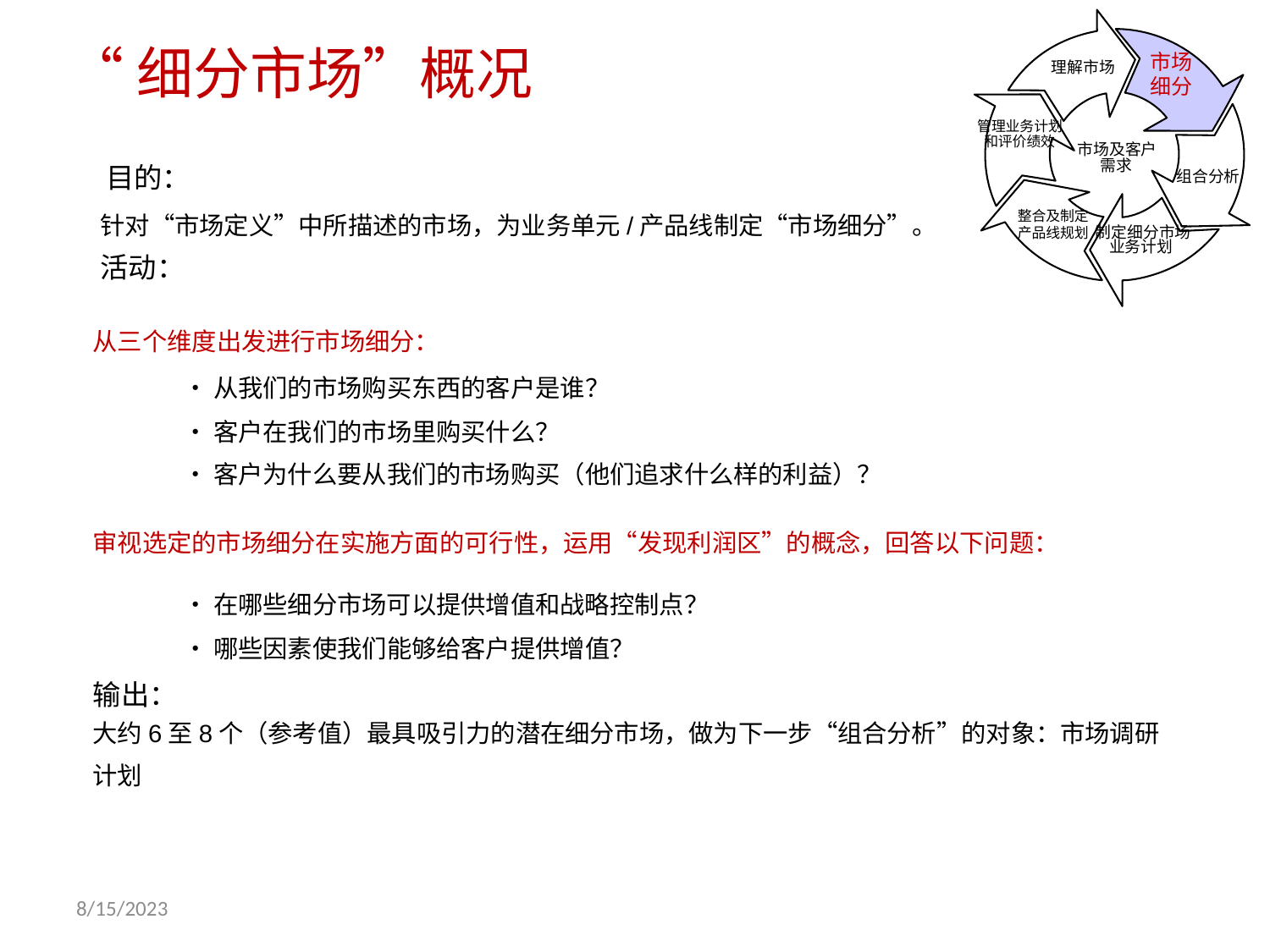

“细分市场”概况
市场
细分
	理解市场

管理业务计划

和评价绩效
市场及客户
	需求
目的：
组合分析

针对“市场定义”中所描述的市场，为业务单元/产品线制定“市场细分”。
活动：
整合及制定
产品线规划  制定细分市场
	业务计划
从三个维度出发进行市场细分：
	•从我们的市场购买东西的客户是谁？
	•客户在我们的市场里购买什么？
	•客户为什么要从我们的市场购买（他们追求什么样的利益）？

审视选定的市场细分在实施方面的可行性，运用“发现利润区”的概念，回答以下问题：

	•在哪些细分市场可以提供增值和战略控制点？
	•哪些因素使我们能够给客户提供增值？
输出：
大约6至8个（参考值）最具吸引力的潜在细分市场，做为下一步“组合分析”的对象：市场调研
计划
8/15/2023